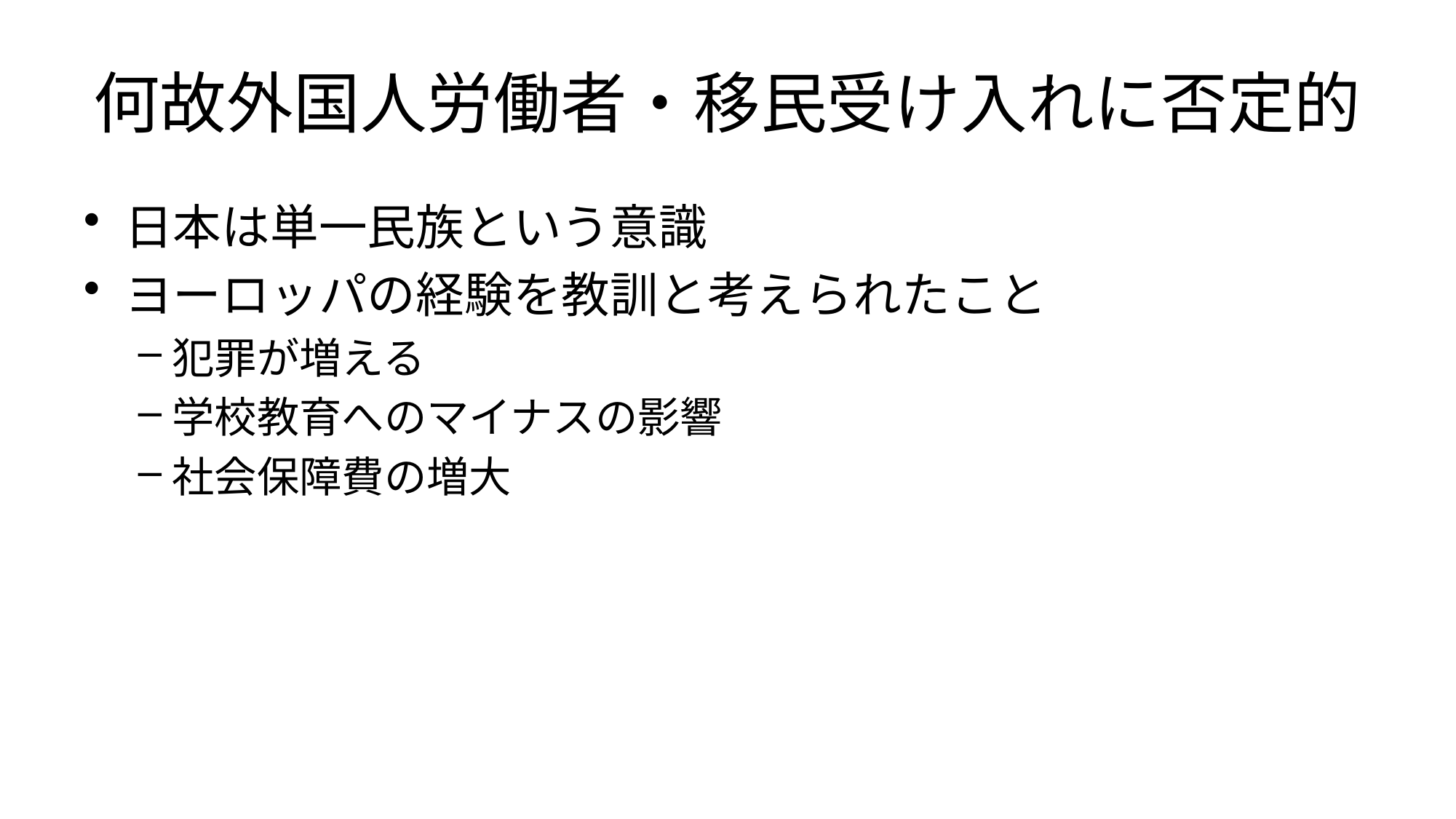

# 何故外国人労働者・移民受け入れに否定的
日本は単一民族という意識
ヨーロッパの経験を教訓と考えられたこと
犯罪が増える
学校教育へのマイナスの影響
社会保障費の増大